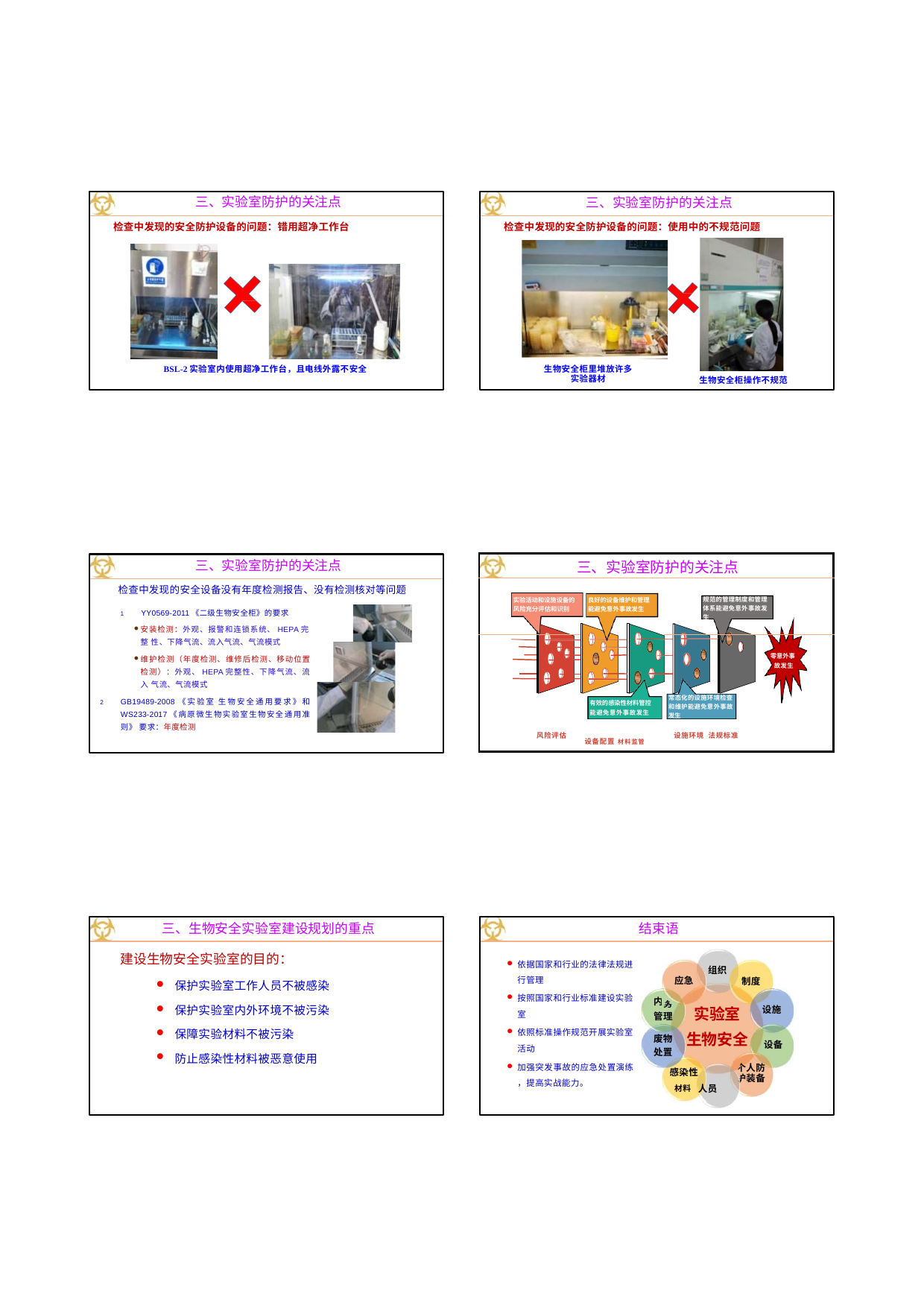

三、实验室防护的关注点
三、实验室防护的关注点

检查中发现的安全防护设备的问题：错用超净工作台
检查中发现的安全防护设备的问题：使用中的不规范问题

生物安全柜里堆放许多 实验器材
BSL-2实验室内使用超净工作台，且电线外露不安全
生物安全柜操作不规范
| 三、实验室防护的关注点 |  |  |  |
| --- | --- | --- | --- |
| 实验活动和设施设备的 风险充分评估和识别 | 良好的设备维护和管理 能避免意外事故发生 有效的感染性材料管控 能避免意外事故发生 设备配置 材料监管 | 规范的管理制度和管理 体系能避免意外事故发 生 |  |
|  |  |  | 零意外事 故发生 |
|  |  | 常态化的设施环境检查 和维护能避免意外事故 发生 |  |
| 风险评估 |  | 设施环境 法规标准 |  |

三、实验室防护的关注点

检查中发现的安全设备没有年度检测报告、没有检测核对等问题

YY0569-2011《二级生物安全柜》的要求
安装检测：外观、报警和连锁系统、HEPA完整 性、下降气流、流入气流、气流模式
维护检测（年度检测、维修后检测、移动位置 检测）：外观、HEPA完整性、下降气流、流入 气流、气流模式
GB19489-2008《实验室 生物安全通用要求》和 WS233-2017《病原微生物实验室生物安全通用准则》 要求：年度检测

三、生物安全实验室建设规划的重点
结束语

建设生物安全实验室的目的：

保护实验室工作人员不被感染
保护实验室内外环境不被污染
保障实验材料不被污染
防止感染性材料被恶意使用
依据国家和行业的法律法规进 行管理

组织
应急
制度

按照国家和行业标准建设实验 室

内
管理	实验室
生物安全
务
设施
依照标准操作规范开展实验室 活动

废物 处置
设备

加强突发事故的应急处置演练
，提高实战能力。

个人防
护装备
感染性
材料 人员
12